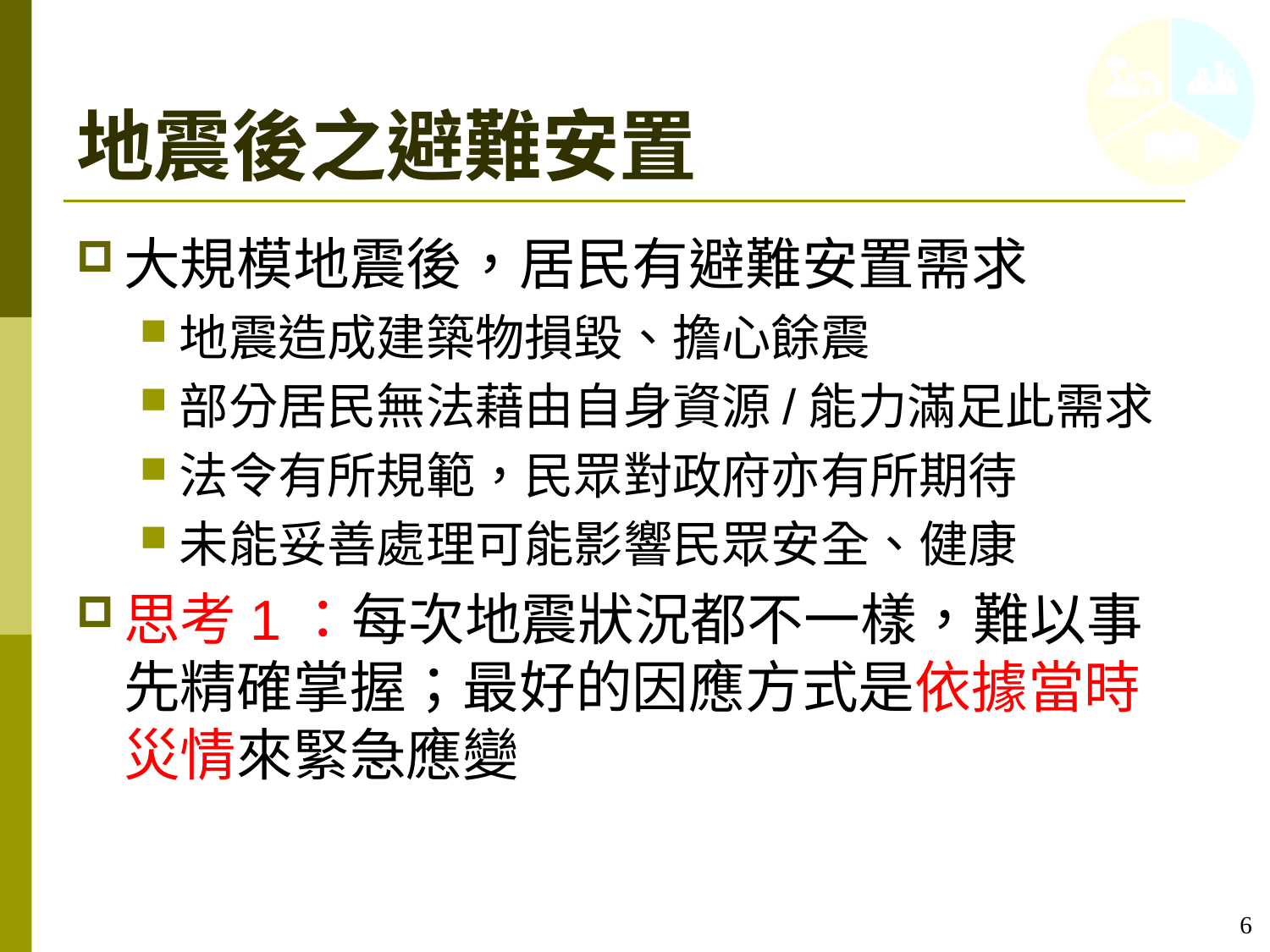

# 地震後之避難安置
大規模地震後，居民有避難安置需求
地震造成建築物損毀、擔心餘震
部分居民無法藉由自身資源/能力滿足此需求
法令有所規範，民眾對政府亦有所期待
未能妥善處理可能影響民眾安全、健康
思考1：每次地震狀況都不一樣，難以事先精確掌握；最好的因應方式是依據當時災情來緊急應變
6